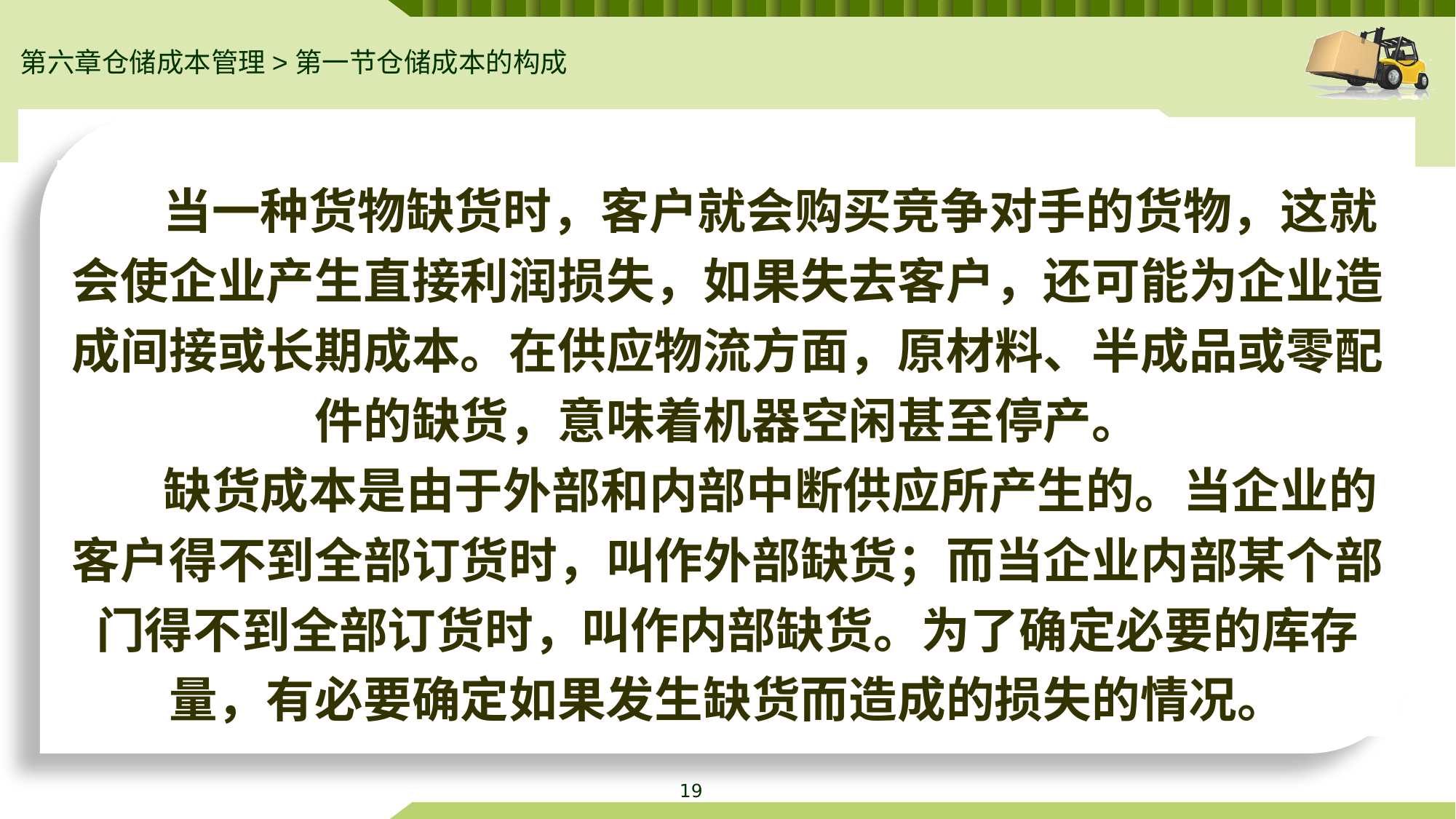

第六章仓储成本管理>第一节仓储成本的构成
当一种货物缺货时，客户就会购买竞争对手的货物，这就会使企业产生直接利润损失，如果失去客户，还可能为企业造成间接或长期成本。在供应物流方面，原材料、半成品或零配件的缺货，意味着机器空闲甚至停产。
缺货成本是由于外部和内部中断供应所产生的。当企业的客户得不到全部订货时，叫作外部缺货；而当企业内部某个部门得不到全部订货时，叫作内部缺货。为了确定必要的库存量，有必要确定如果发生缺货而造成的损失的情况。